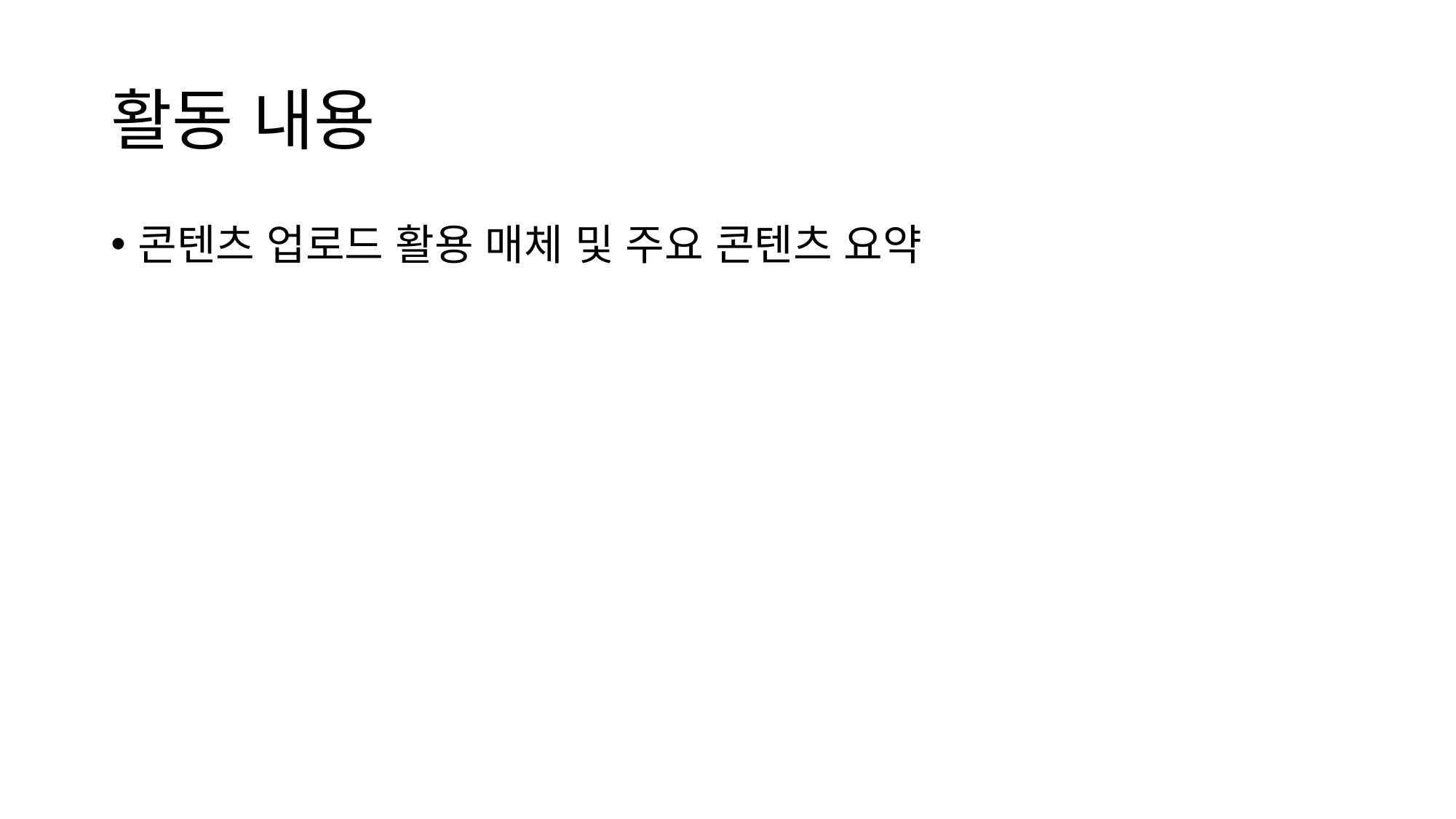

# 활동 내용
콘텐츠 업로드 활용 매체 및 주요 콘텐츠 요약